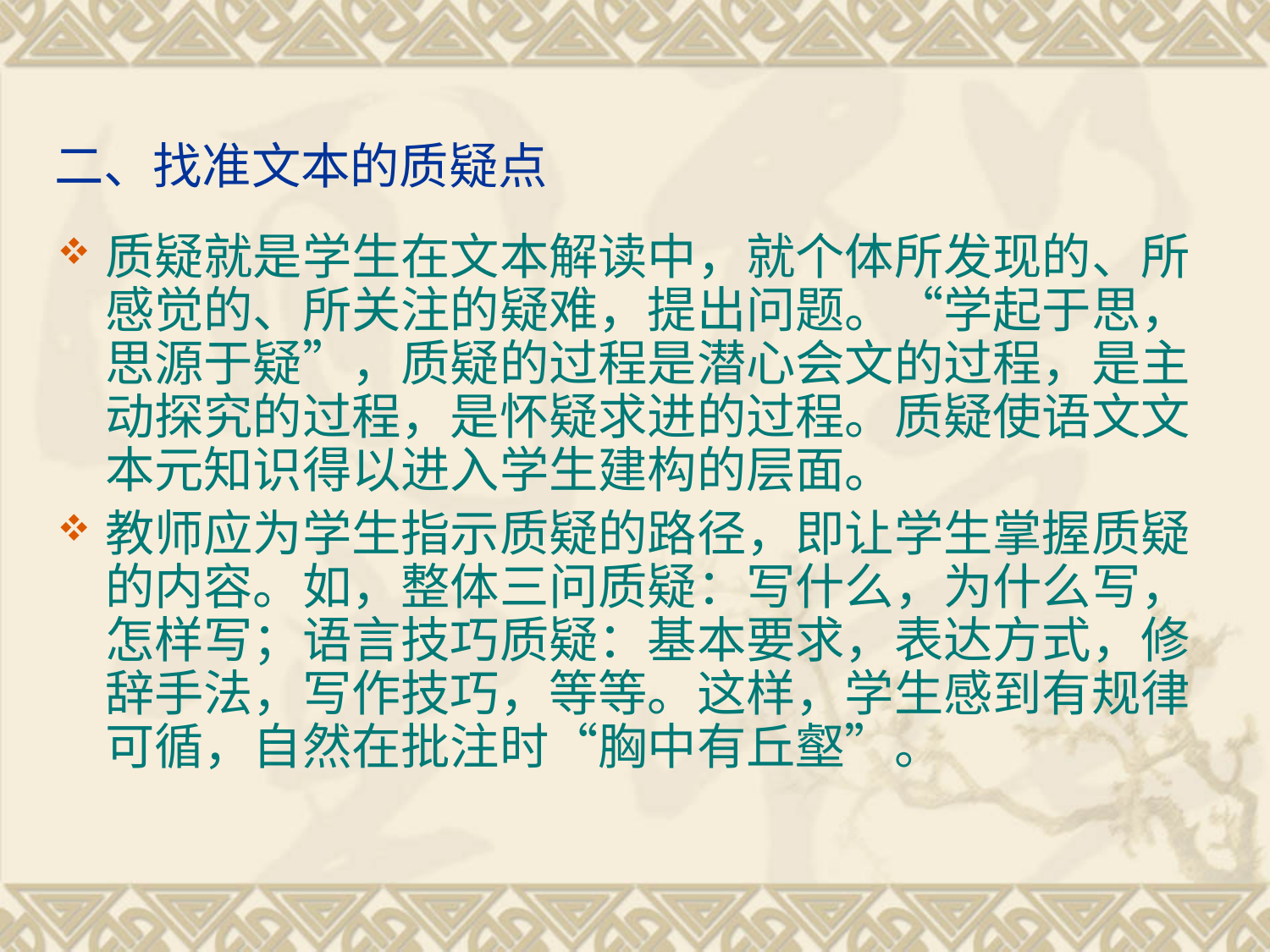

# 二、找准文本的质疑点
质疑就是学生在文本解读中，就个体所发现的、所感觉的、所关注的疑难，提出问题。“学起于思，思源于疑”，质疑的过程是潜心会文的过程，是主动探究的过程，是怀疑求进的过程。质疑使语文文本元知识得以进入学生建构的层面。
教师应为学生指示质疑的路径，即让学生掌握质疑的内容。如，整体三问质疑：写什么，为什么写，怎样写；语言技巧质疑：基本要求，表达方式，修辞手法，写作技巧，等等。这样，学生感到有规律可循，自然在批注时“胸中有丘壑”。